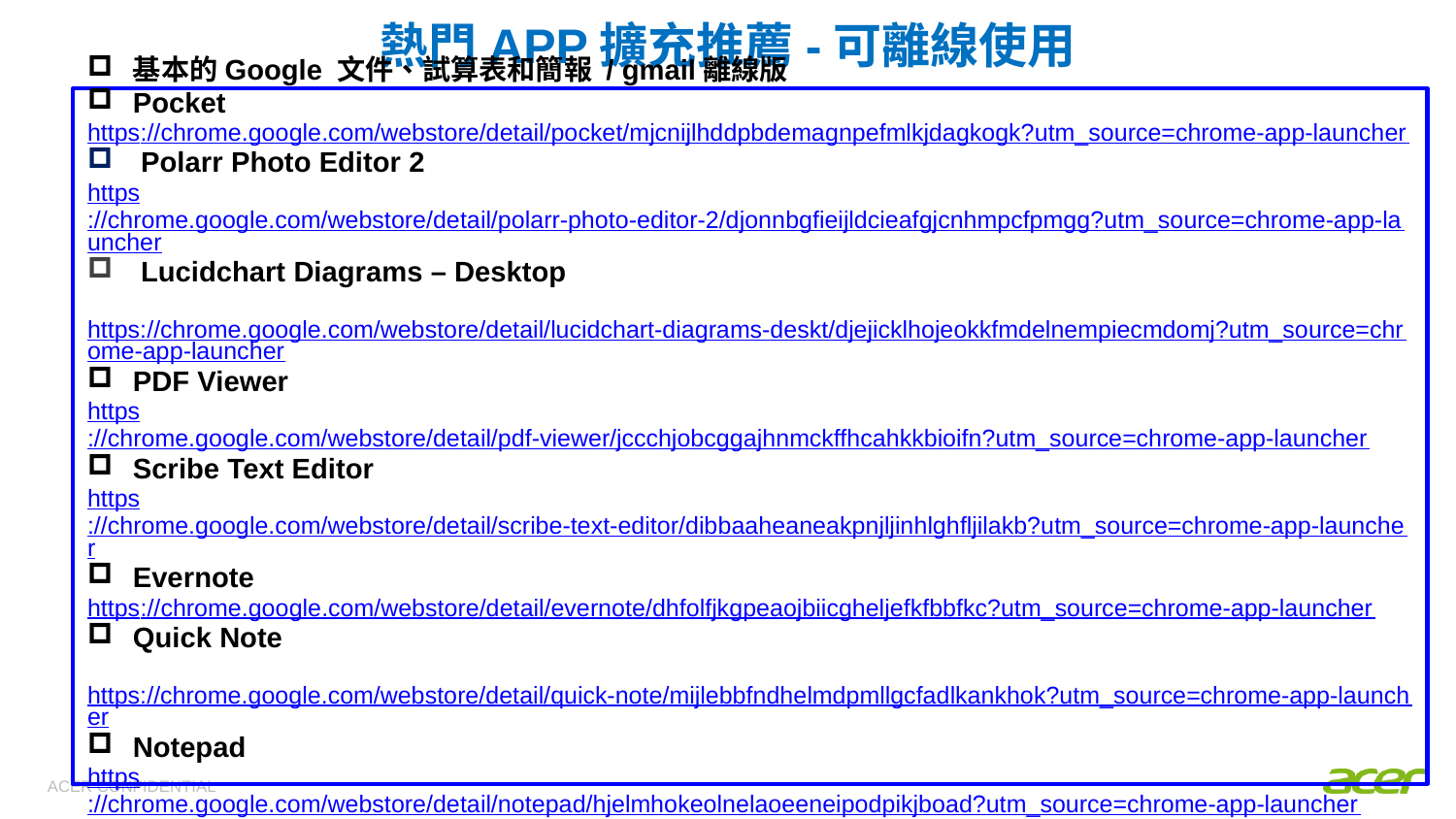

# 熱門APP擴充推薦-可離線使用
基本的Google 文件、試算表和簡報 / gmail離線版
Pocket
https://chrome.google.com/webstore/detail/pocket/mjcnijlhddpbdemagnpefmlkjdagkogk?utm_source=chrome-app-launcher
 Polarr Photo Editor 2
https://chrome.google.com/webstore/detail/polarr-photo-editor-2/djonnbgfieijldcieafgjcnhmpcfpmgg?utm_source=chrome-app-launcher
 Lucidchart Diagrams – Desktop
 https://chrome.google.com/webstore/detail/lucidchart-diagrams-deskt/djejicklhojeokkfmdelnempiecmdomj?utm_source=chrome-app-launcher
PDF Viewer
https://chrome.google.com/webstore/detail/pdf-viewer/jccchjobcggajhnmckffhcahkkbioifn?utm_source=chrome-app-launcher
Scribe Text Editor
https://chrome.google.com/webstore/detail/scribe-text-editor/dibbaaheaneakpnjljinhlghfljilakb?utm_source=chrome-app-launcher
Evernote
https://chrome.google.com/webstore/detail/evernote/dhfolfjkgpeaojbiicgheljefkfbbfkc?utm_source=chrome-app-launcher
Quick Note
 https://chrome.google.com/webstore/detail/quick-note/mijlebbfndhelmdpmllgcfadlkankhok?utm_source=chrome-app-launcher
Notepad
https://chrome.google.com/webstore/detail/notepad/hjelmhokeolnelaoeeneipodpikjboad?utm_source=chrome-app-launcher
 Videostream for Google Chromecast™
https://chrome.google.com/webstore/detail/videostream-for-google-ch/cnciopoikihiagdjbjpnocolokfelagl?utm_source=chrome-app-launcher